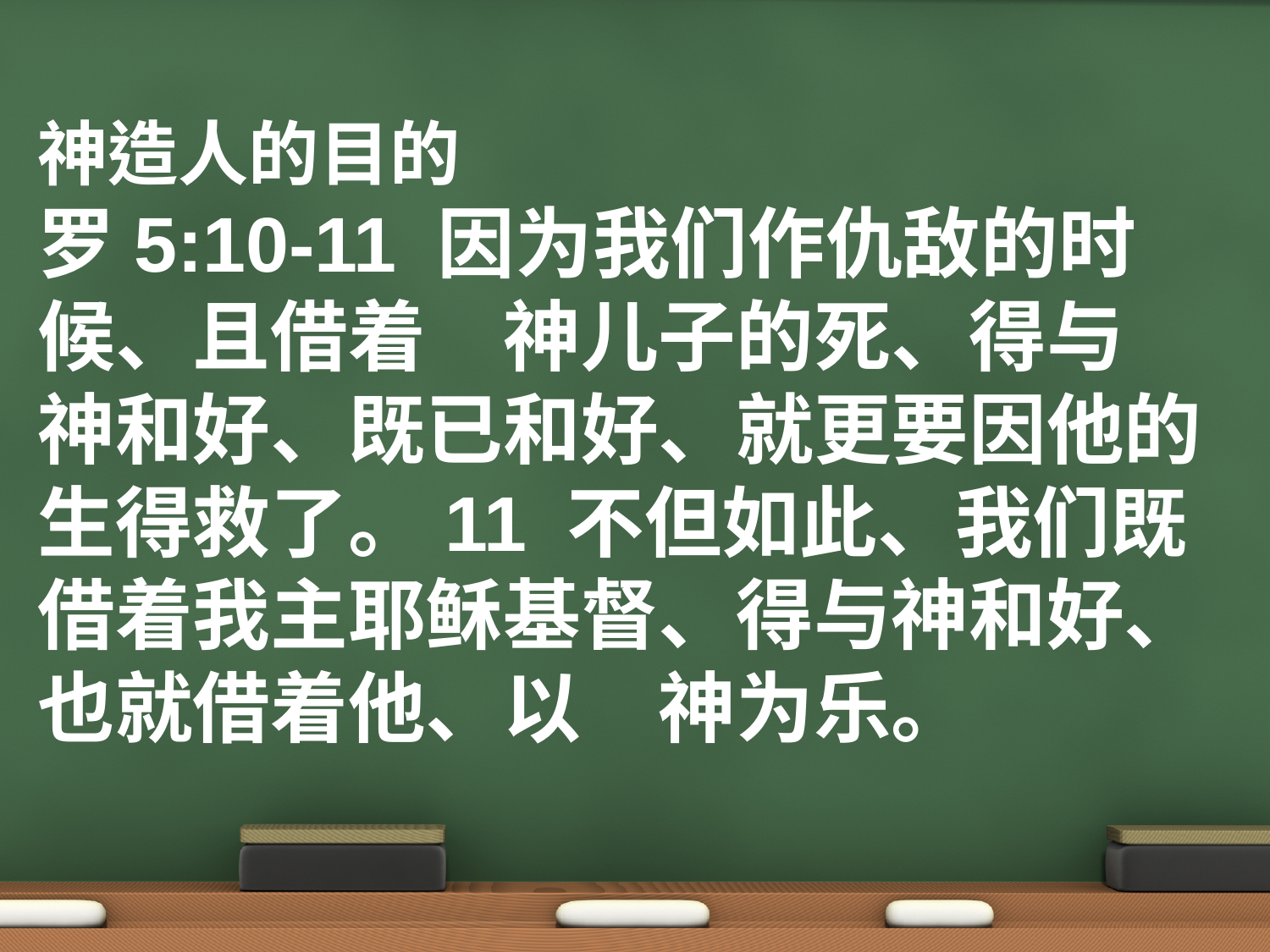

神造人的目的
罗5:10-11 因为我们作仇敌的时候、且借着　神儿子的死、得与　神和好、既已和好、就更要因他的生得救了。11 不但如此、我们既借着我主耶稣基督、得与神和好、也就借着他、以　神为乐。